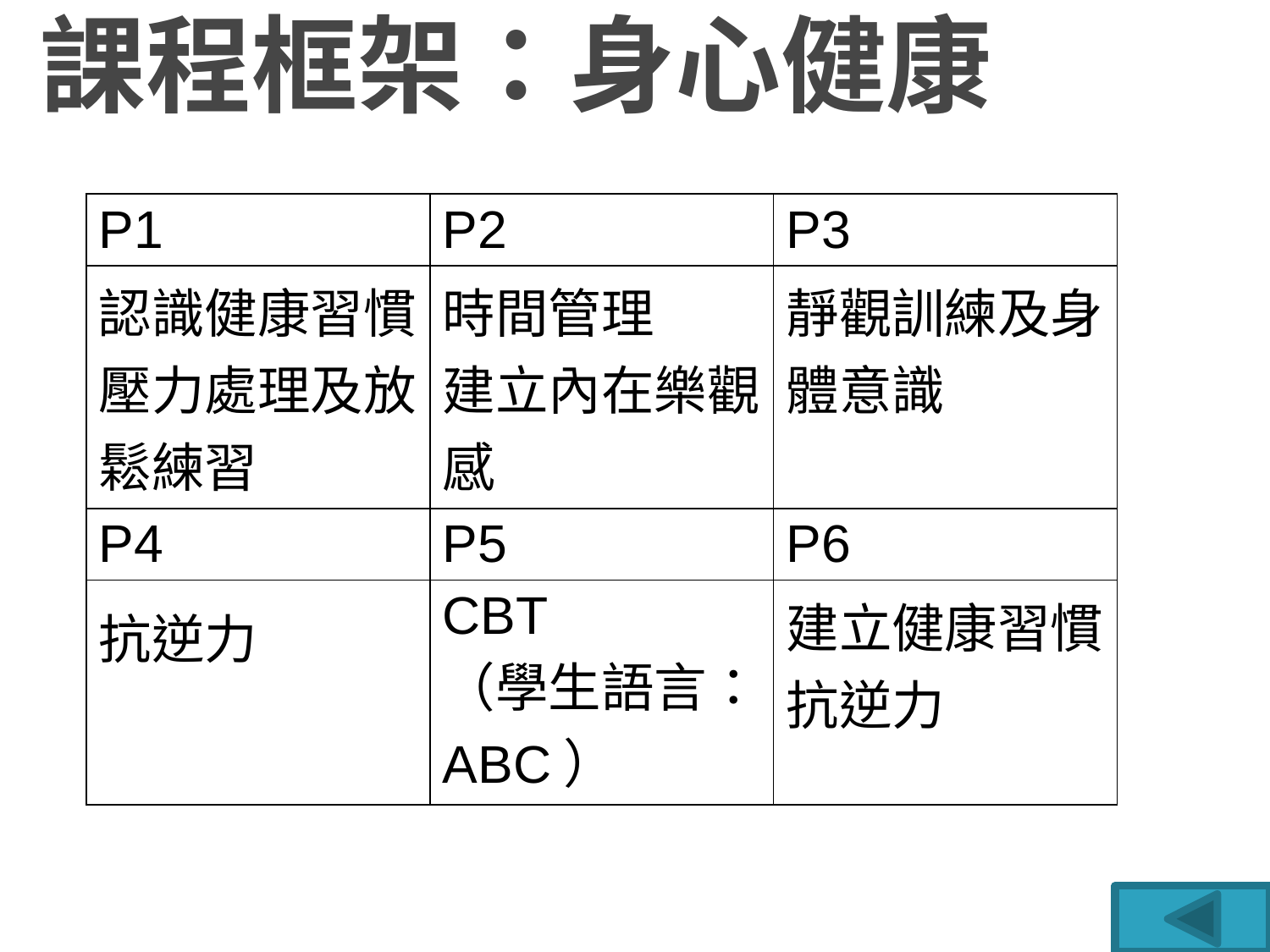

# 課程框架：身心健康
| P1 | P2 | P3 |
| --- | --- | --- |
| 認識健康習慣 壓力處理及放鬆練習 | 時間管理 建立內在樂觀感 | 靜觀訓練及身體意識 |
| P4 | P5 | P6 |
| 抗逆力 | CBT （學生語言：ABC） | 建立健康習慣 抗逆力 |